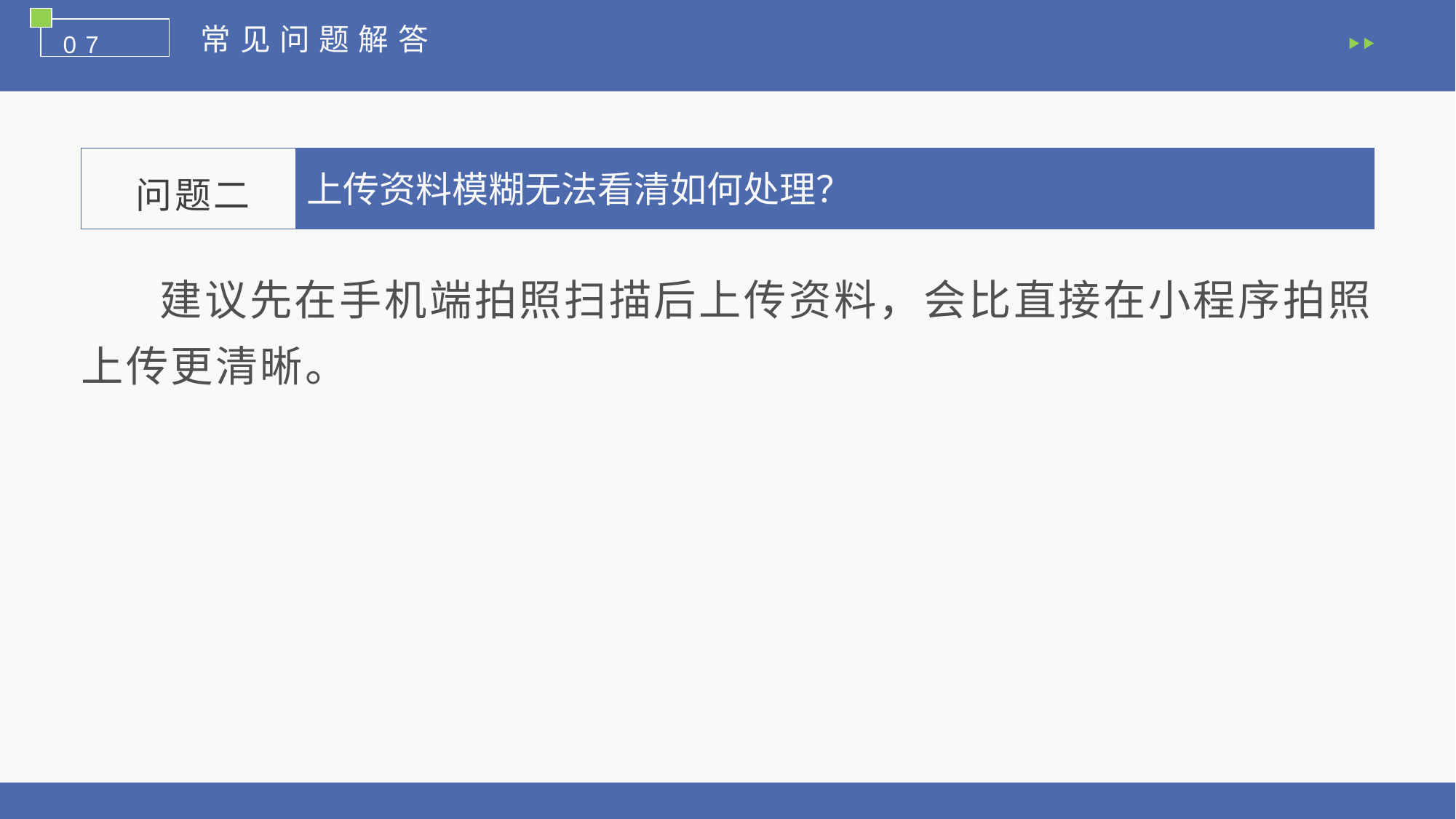

常见问题解答

07

上传资料模糊无法看清如何处理？
问题二
      建议先在手机端拍照扫描后上传资料，会比直接在小程序拍照上传更清晰。